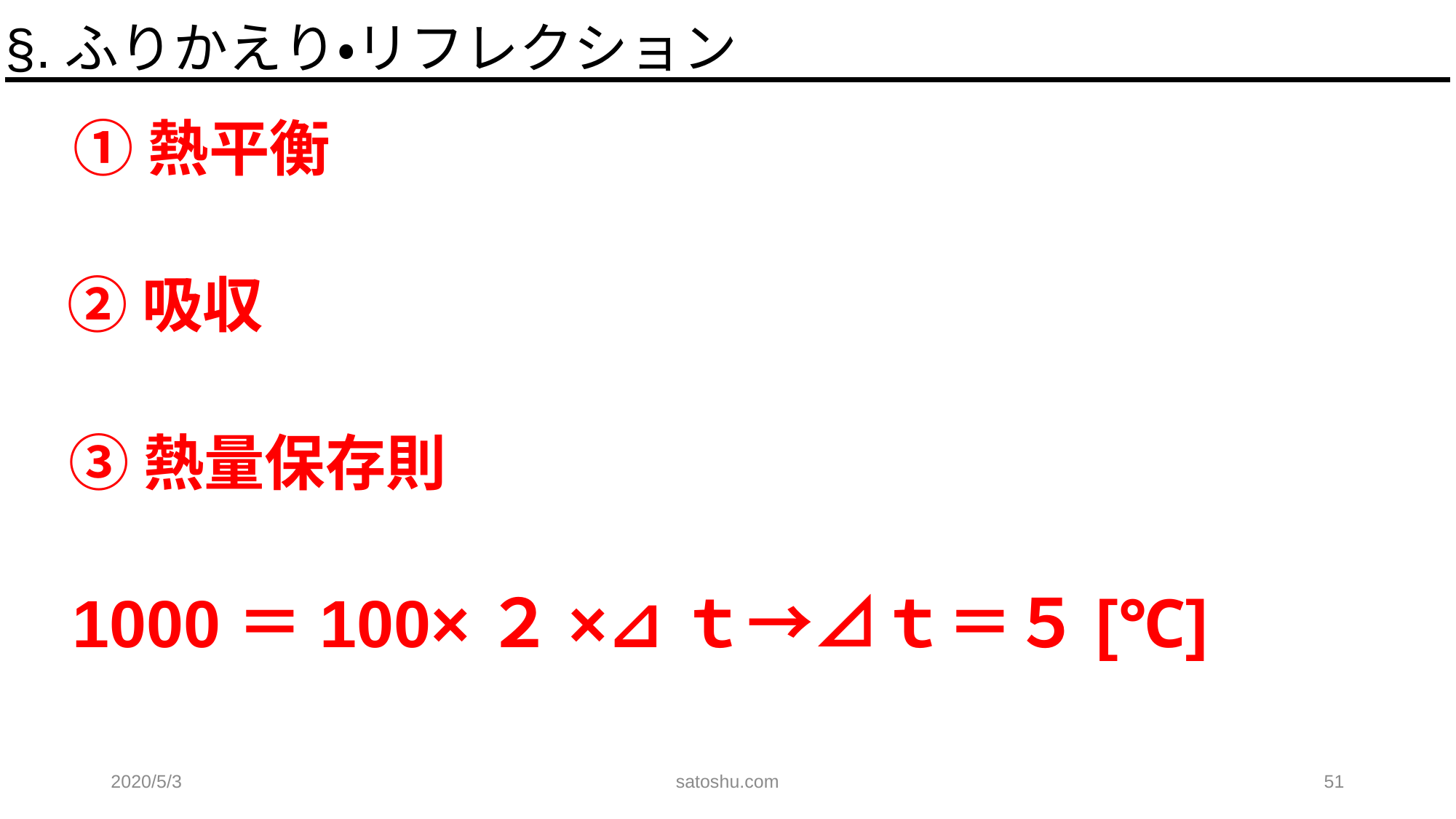

§.ふりかえり・リフレクション
①熱平衡
②吸収
③熱量保存則
1000＝100×２×⊿ｔ→⊿ｔ＝５[℃]
2020/5/3
satoshu.com
51